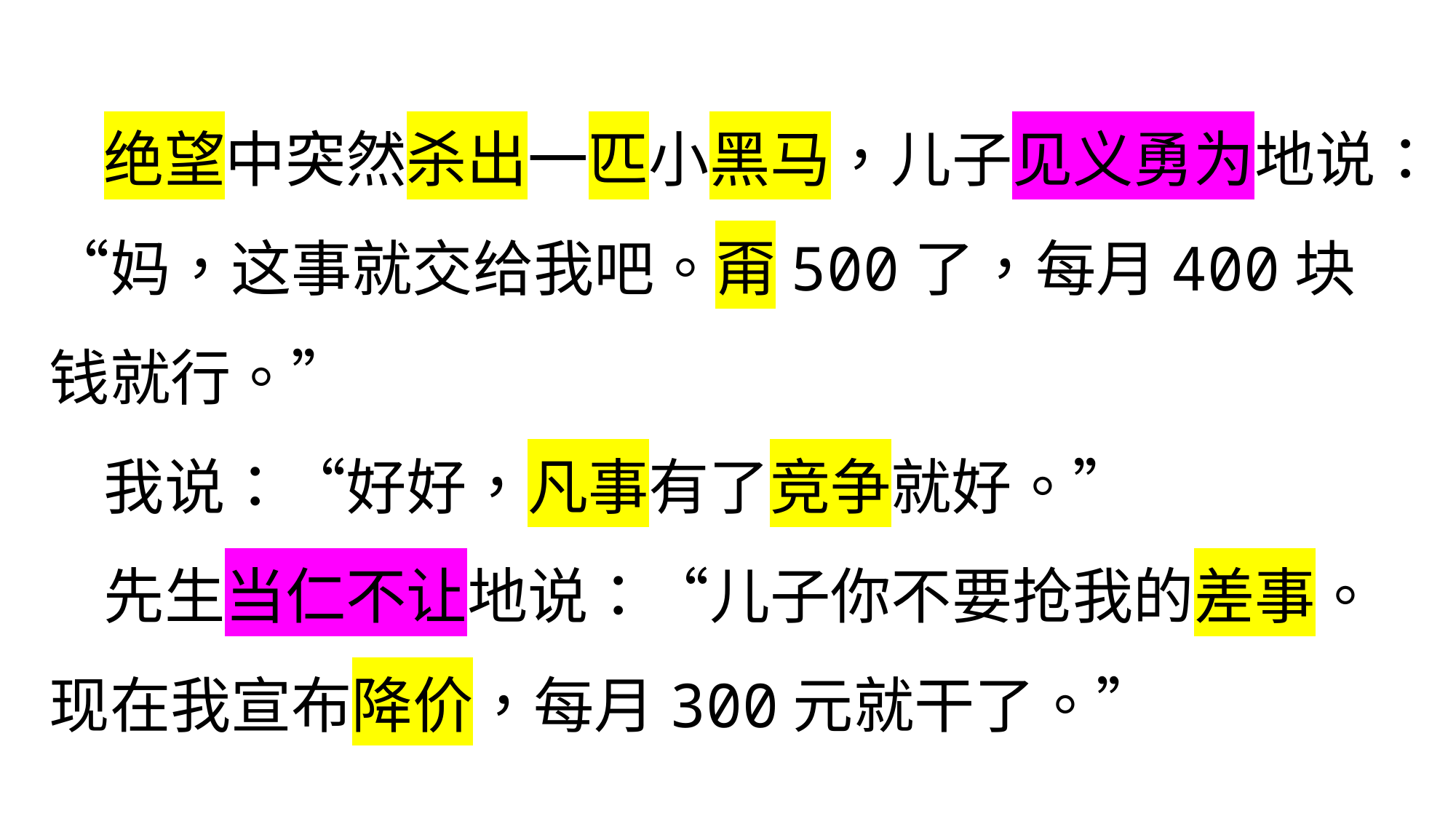

绝望中突然杀出一匹小黑马，儿子见义勇为地说：“妈，这事就交给我吧。甭500了，每月400块钱就行。”
我说：“好好，凡事有了竞争就好。”
先生当仁不让地说：“儿子你不要抢我的差事。现在我宣布降价，每月300元就干了。”